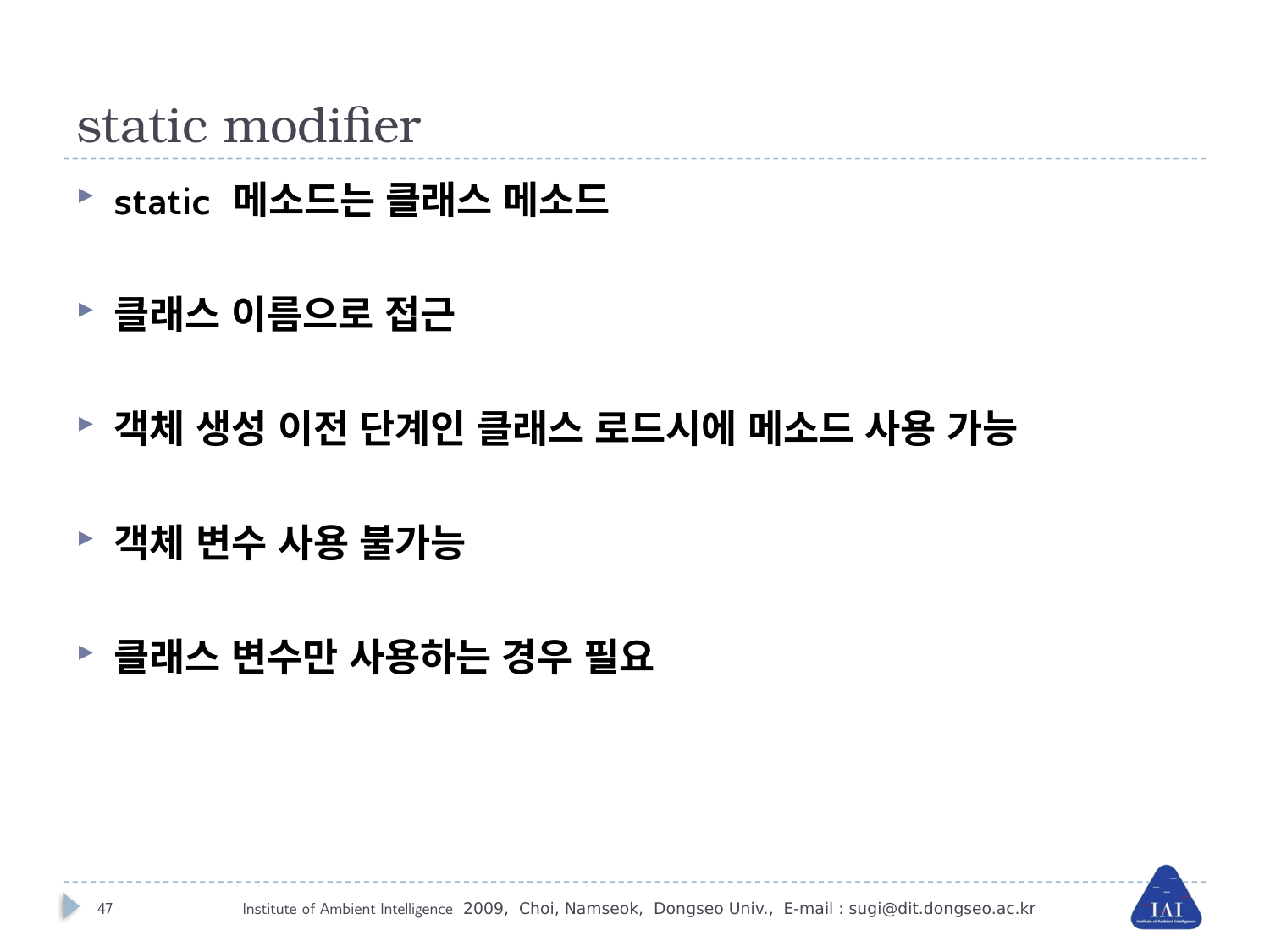

# static modifier
static 메소드는 클래스 메소드

클래스 이름으로 접근

객체 생성 이전 단계인 클래스 로드시에 메소드 사용 가능

객체 변수 사용 불가능

클래스 변수만 사용하는 경우 필요